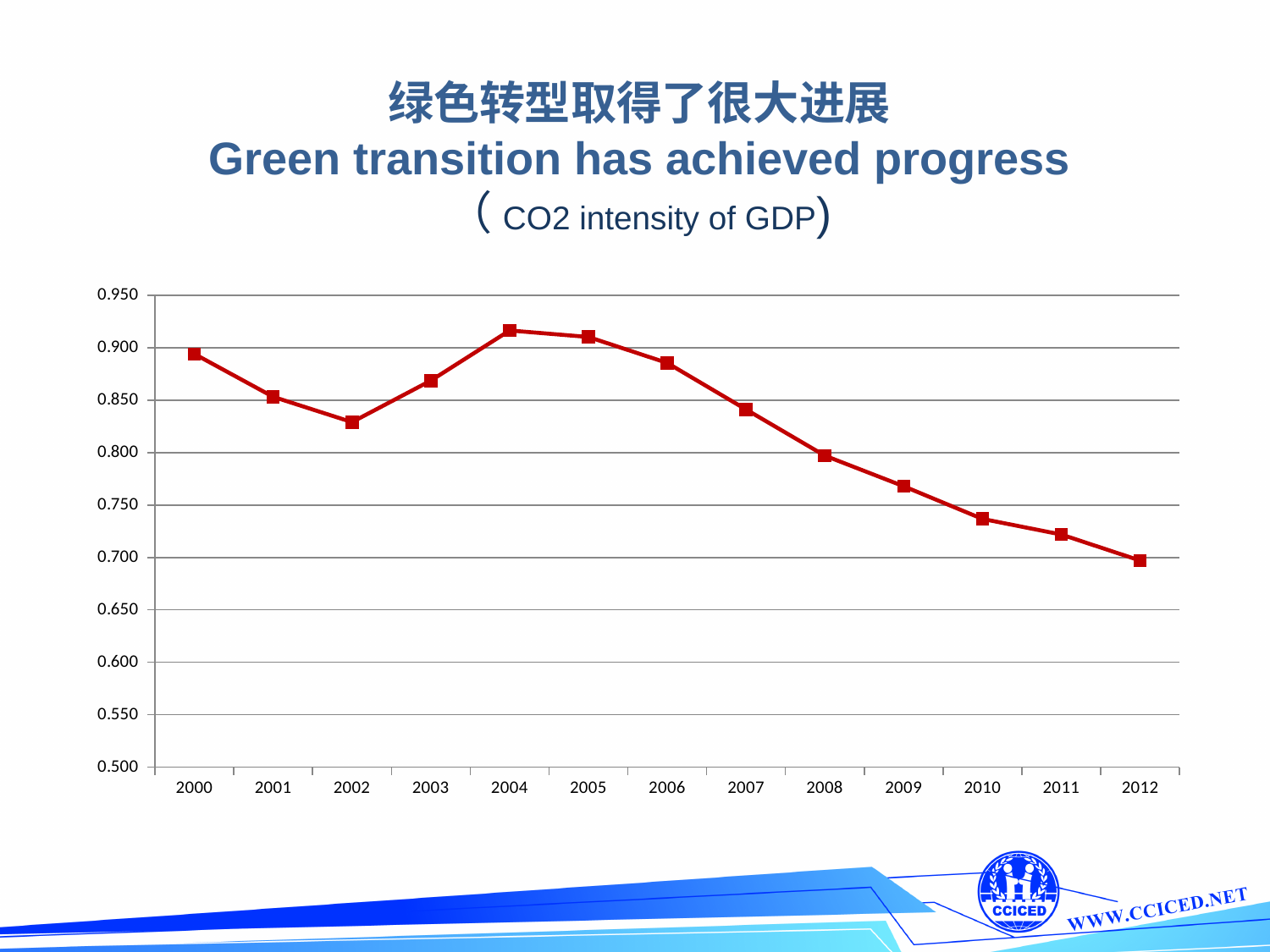

# 绿色转型取得了很大进展 Green transition has achieved progress （CO2 intensity of GDP)

### Chart

| Category | 能源强度（吨标准煤/万元GDP） |
|---|---|
| 2000 | 0.8940313582020194 |
| 2001 | 0.8531639769328114 |
| 2002 | 0.829062565969554 |
| 2003 | 0.8686560913161486 |
| 2004 | 0.9164351398408952 |
| 2005 | 0.9102588392770157 |
| 2006 | 0.8854870761539175 |
| 2007 | 0.8411000798932028 |
| 2008 | 0.7971060773662625 |
| 2009 | 0.7679172736526266 |
| 2010 | 0.7367593925326807 |
| 2011 | 0.7219087170931977 |
| 2012 | 0.6970553710652695 |